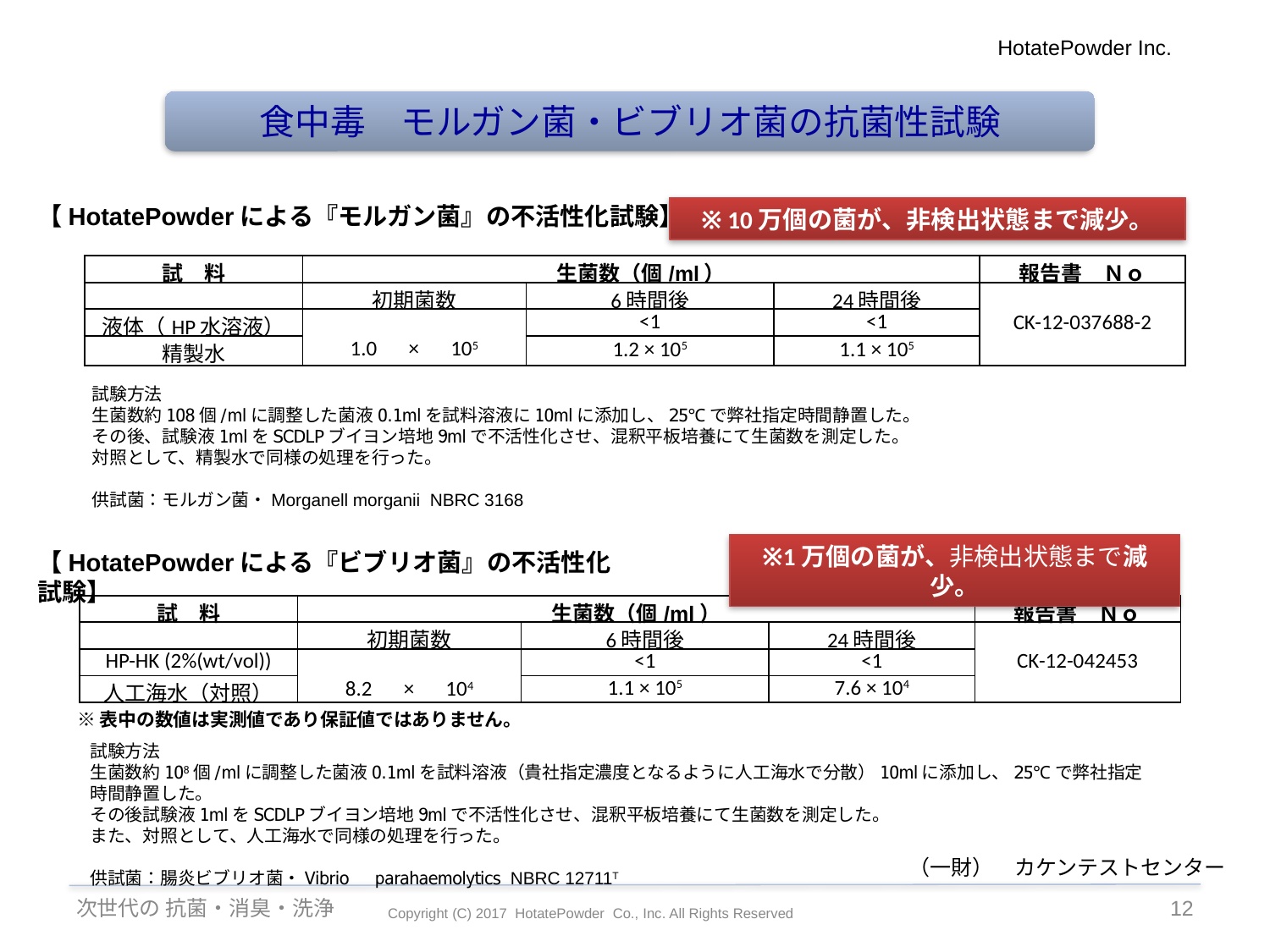

HotatePowder Inc.

食中毒　モルガン菌・ビブリオ菌の抗菌性試験
【HotatePowderによる『モルガン菌』の不活性化試験】
※ 10万個の菌が、非検出状態まで減少。
| 試　料 | 生菌数（個/ml） |  |  | 報告書　Ｎｏ |
| --- | --- | --- | --- | --- |
|  | 初期菌数 | 6時間後 | 24時間後 | CK-12-037688-2 |
| 液体（HP水溶液） | 1.0　×　105 | <1 | <1 |  |
| 精製水 |  | 1.2 × 105 | 1.1 × 105 |  |
試験方法
生菌数約108個/mlに調整した菌液0.1mlを試料溶液に10mlに添加し、25℃で弊社指定時間静置した。
その後、試験液1mlをSCDLPブイヨン培地9mlで不活性化させ、混釈平板培養にて生菌数を測定した。
対照として、精製水で同様の処理を行った。
供試菌：モルガン菌・Morganell morganii  NBRC 3168
※1万個の菌が、非検出状態まで減少。
【HotatePowderによる『ビブリオ菌』の不活性化試験】
| 試　料 | 生菌数（個/ml） |  |  | 報告書　Ｎｏ |
| --- | --- | --- | --- | --- |
|  | 初期菌数 | 6時間後 | 24時間後 | CK-12-042453 |
| HP-HK (2%(wt/vol)) | 8.2　×　104 | <1 | <1 |  |
| 人工海水（対照） |  | 1.1 × 105 | 7.6 × 104 |  |
※表中の数値は実測値であり保証値ではありません。
試験方法
生菌数約108個/mlに調整した菌液0.1mlを試料溶液（貴社指定濃度となるように人工海水で分散）10mlに添加し、25℃で弊社指定時間静置した。
その後試験液1mlをSCDLPブイヨン培地9mlで不活性化させ、混釈平板培養にて生菌数を測定した。
また、対照として、人工海水で同様の処理を行った。

供試菌：腸炎ビブリオ菌・Vibrio　parahaemolytics  NBRC 12711T
（一財）　カケンテストセンター
次世代の 抗菌・消臭・洗浄
12
Copyright (C) 2017  HotatePowder  Co., Inc. All Rights Reserved